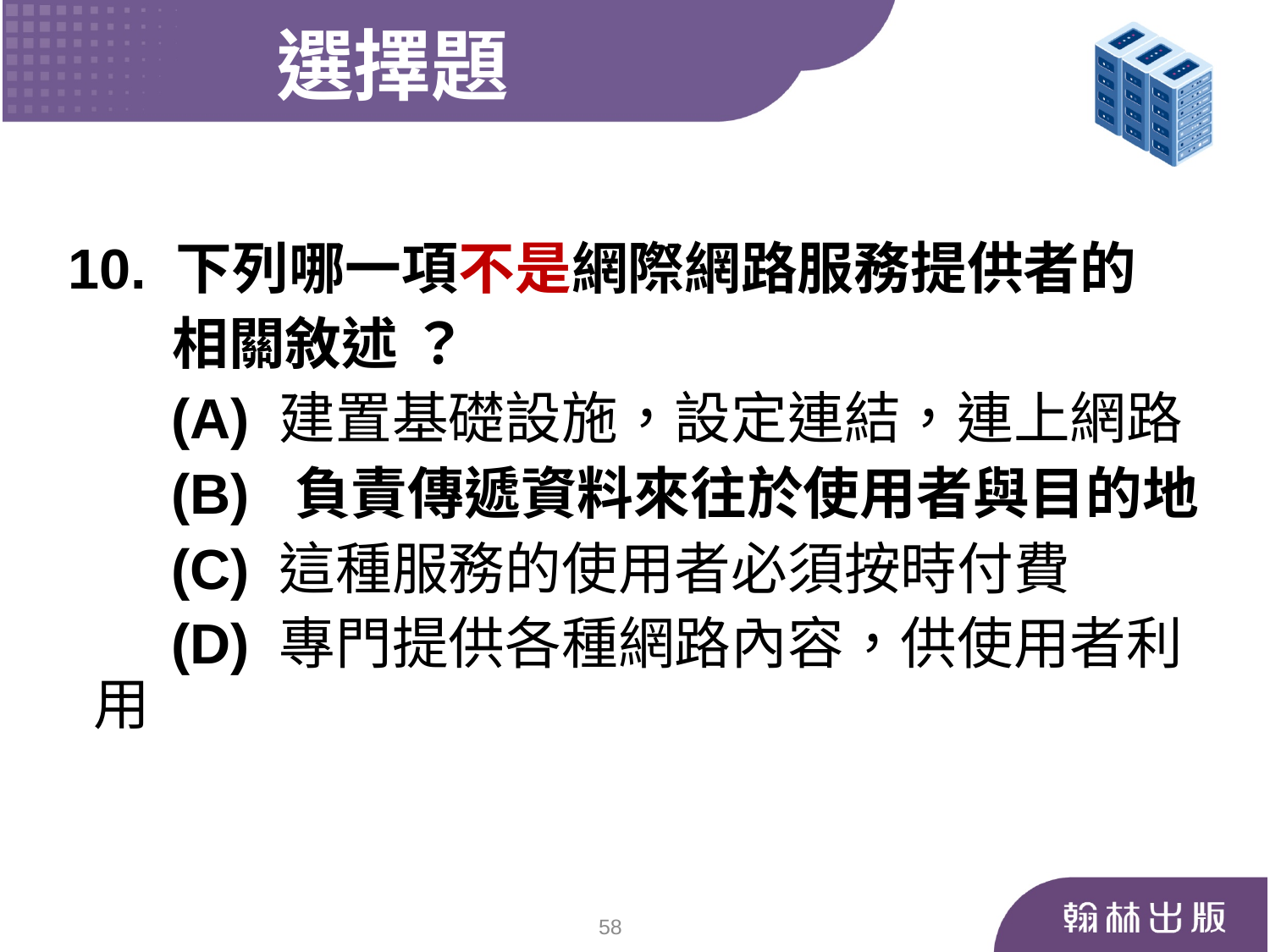

選擇題
10. 下列哪一項不是網際網路服務提供者的
       相關敘述 ？
	     (A) 建置基礎設施，設定連結，連上網路
	     (B)  負責傳遞資料來往於使用者與目的地
	     (C) 這種服務的使用者必須按時付費
	     (D) 專門提供各種網路內容，供使用者利用

58